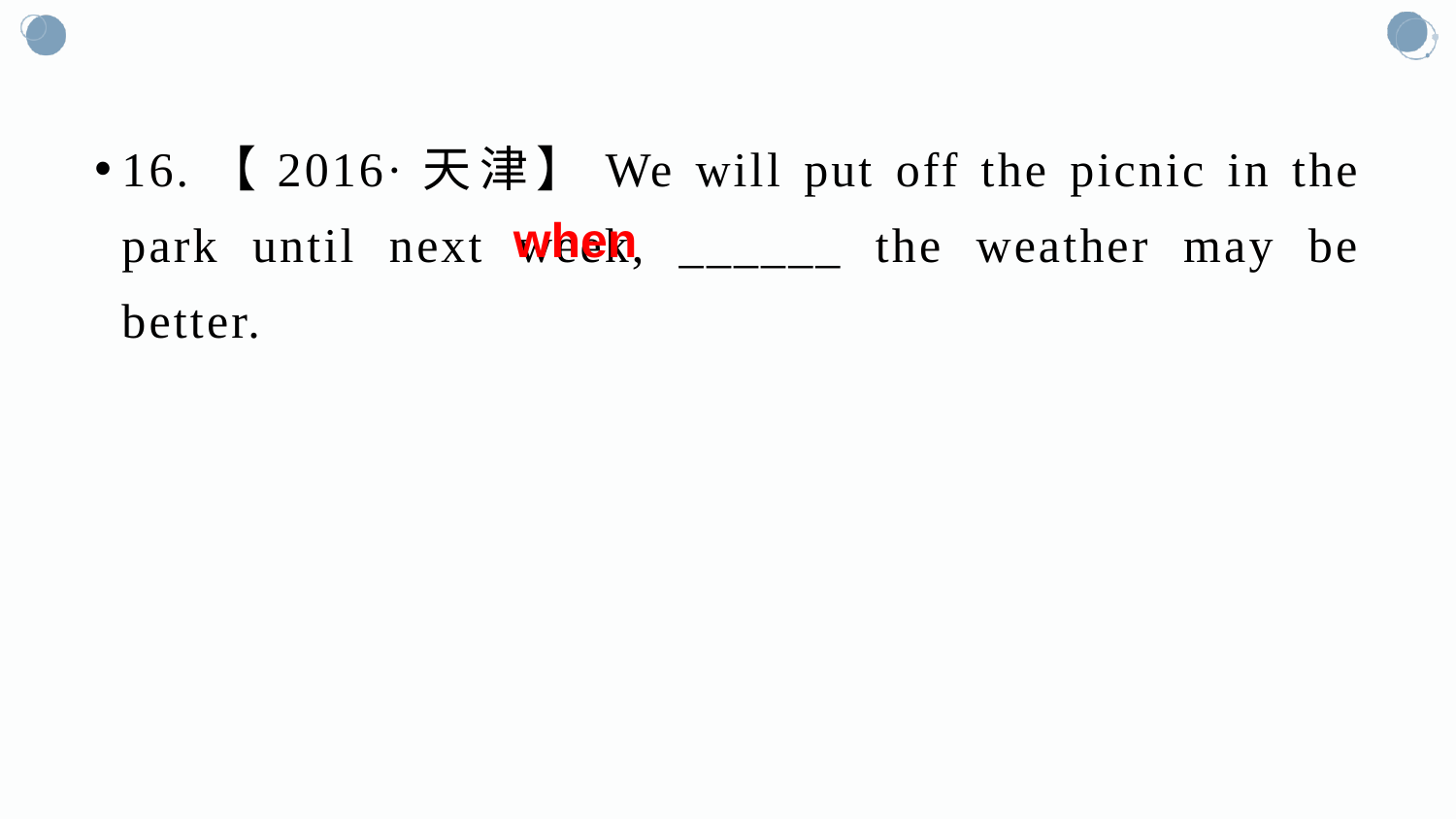

#
16.【2016·天津】We will put off the picnic in the park until next week, ______ the weather may be better.
when